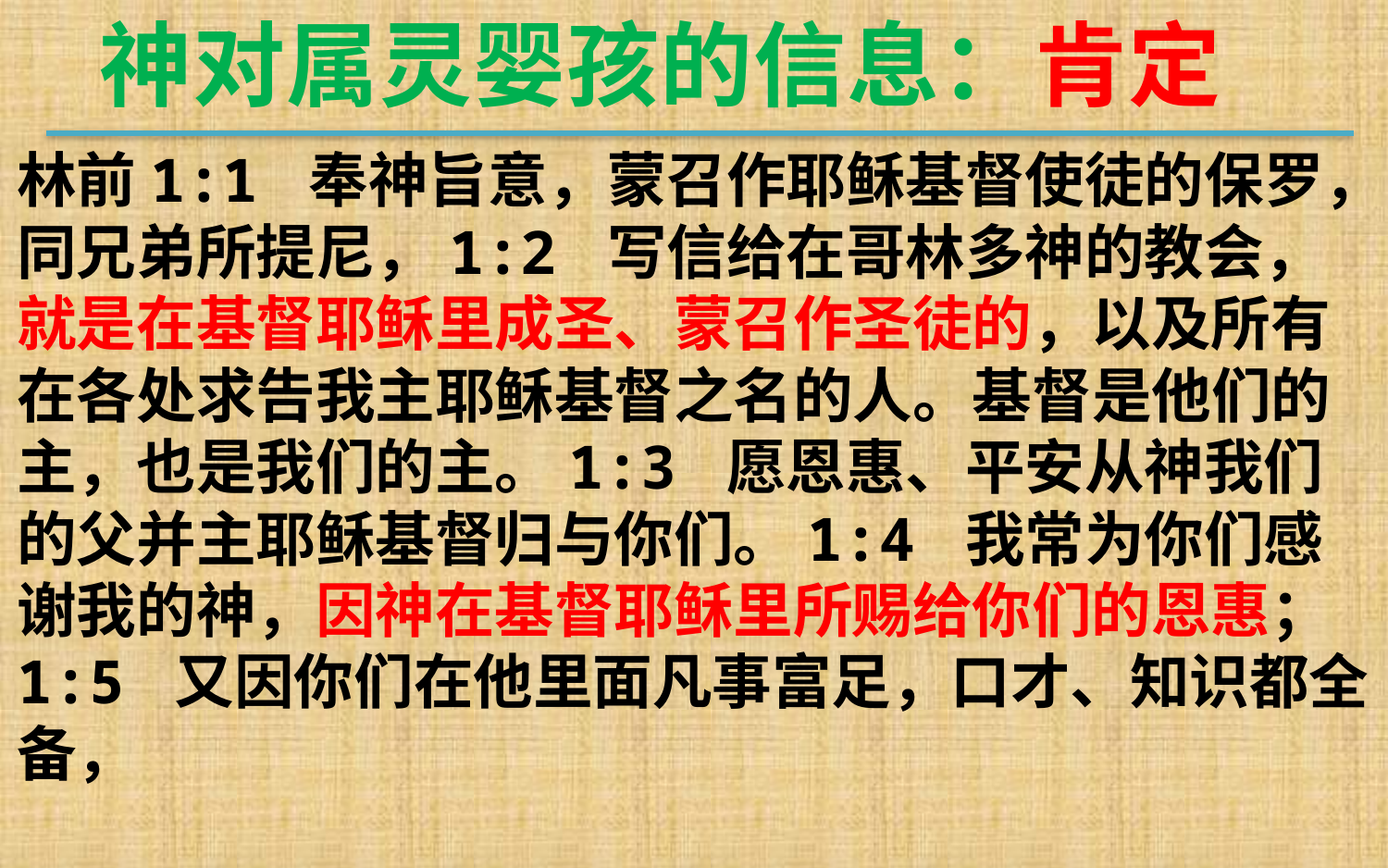

神对属灵婴孩的信息：肯定
林前1:1 奉神旨意，蒙召作耶稣基督使徒的保罗，同兄弟所提尼，1:2 写信给在哥林多神的教会，就是在基督耶稣里成圣、蒙召作圣徒的，以及所有在各处求告我主耶稣基督之名的人。基督是他们的主，也是我们的主。1:3 愿恩惠、平安从神我们的父并主耶稣基督归与你们。1:4 我常为你们感谢我的神，因神在基督耶稣里所赐给你们的恩惠；1:5 又因你们在他里面凡事富足，口才、知识都全备，